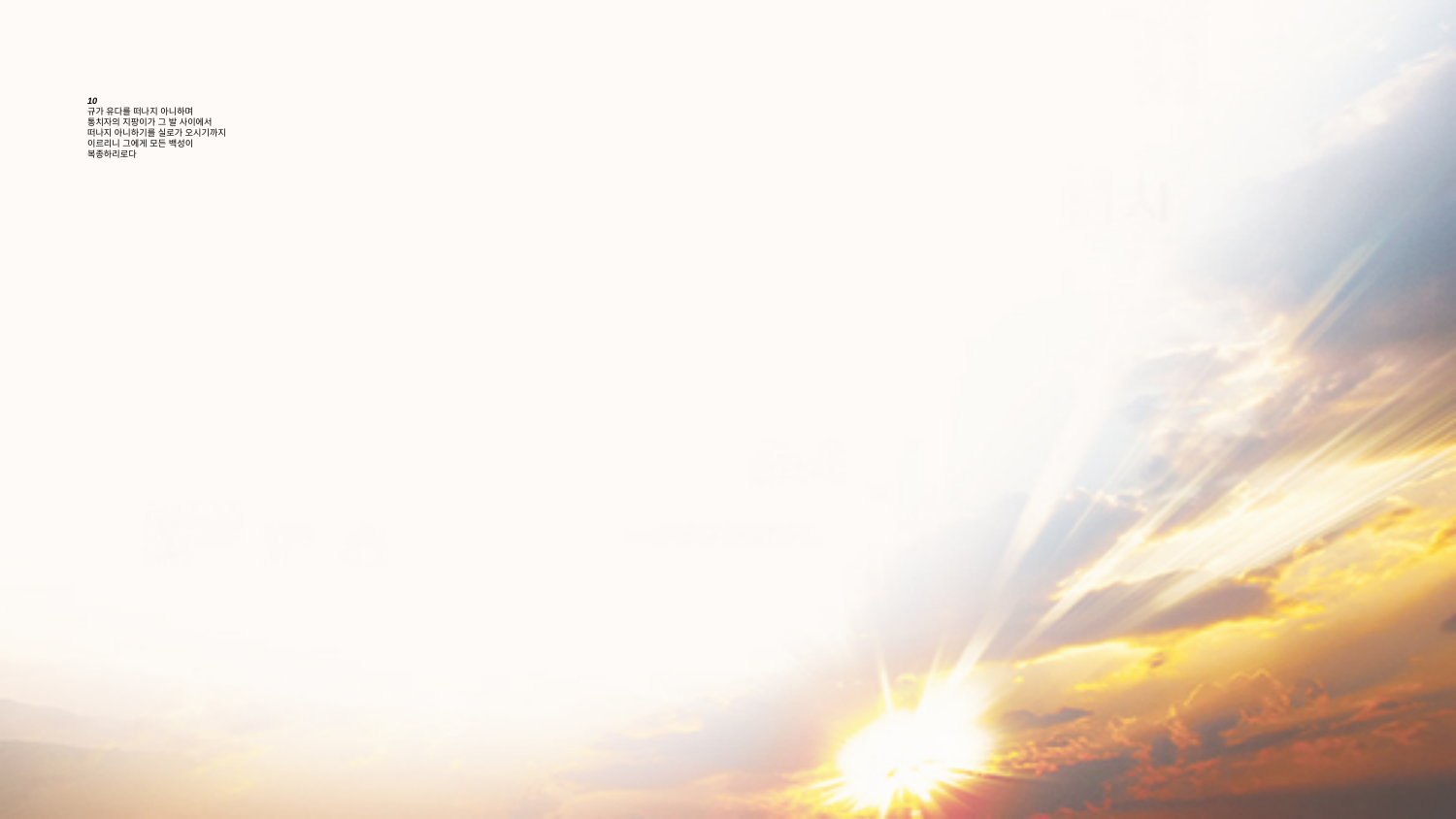

# 10 규가 유다를 떠나지 아니하며 통치자의 지팡이가 그 발 사이에서 떠나지 아니하기를 실로가 오시기까지 이르리니 그에게 모든 백성이 복종하리로다